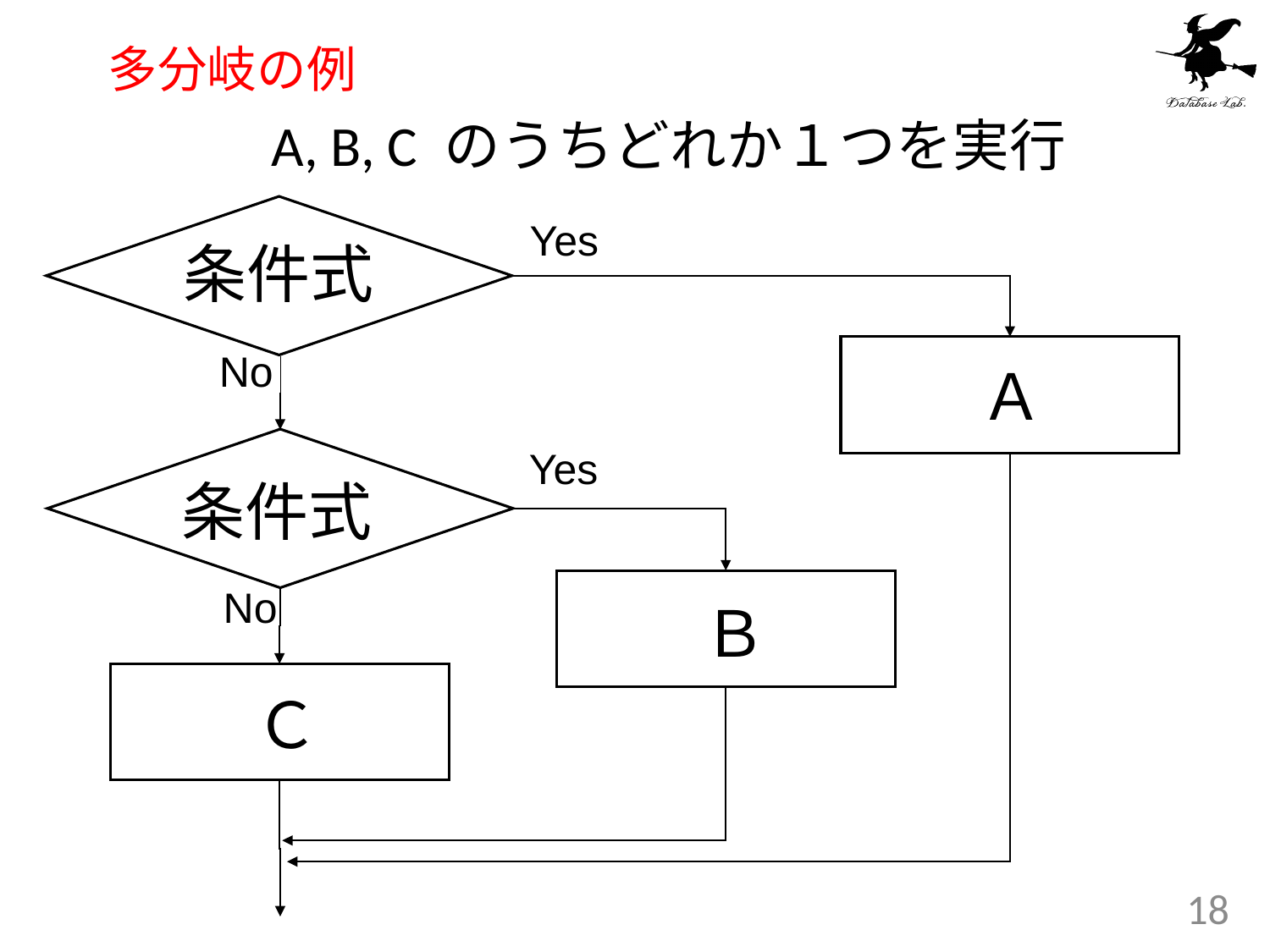

# 多分岐の例
A, B, C のうちどれか１つを実行

Yes
条件式

No
Ａ

Yes
条件式

No
Ｂ

Ｃ
18